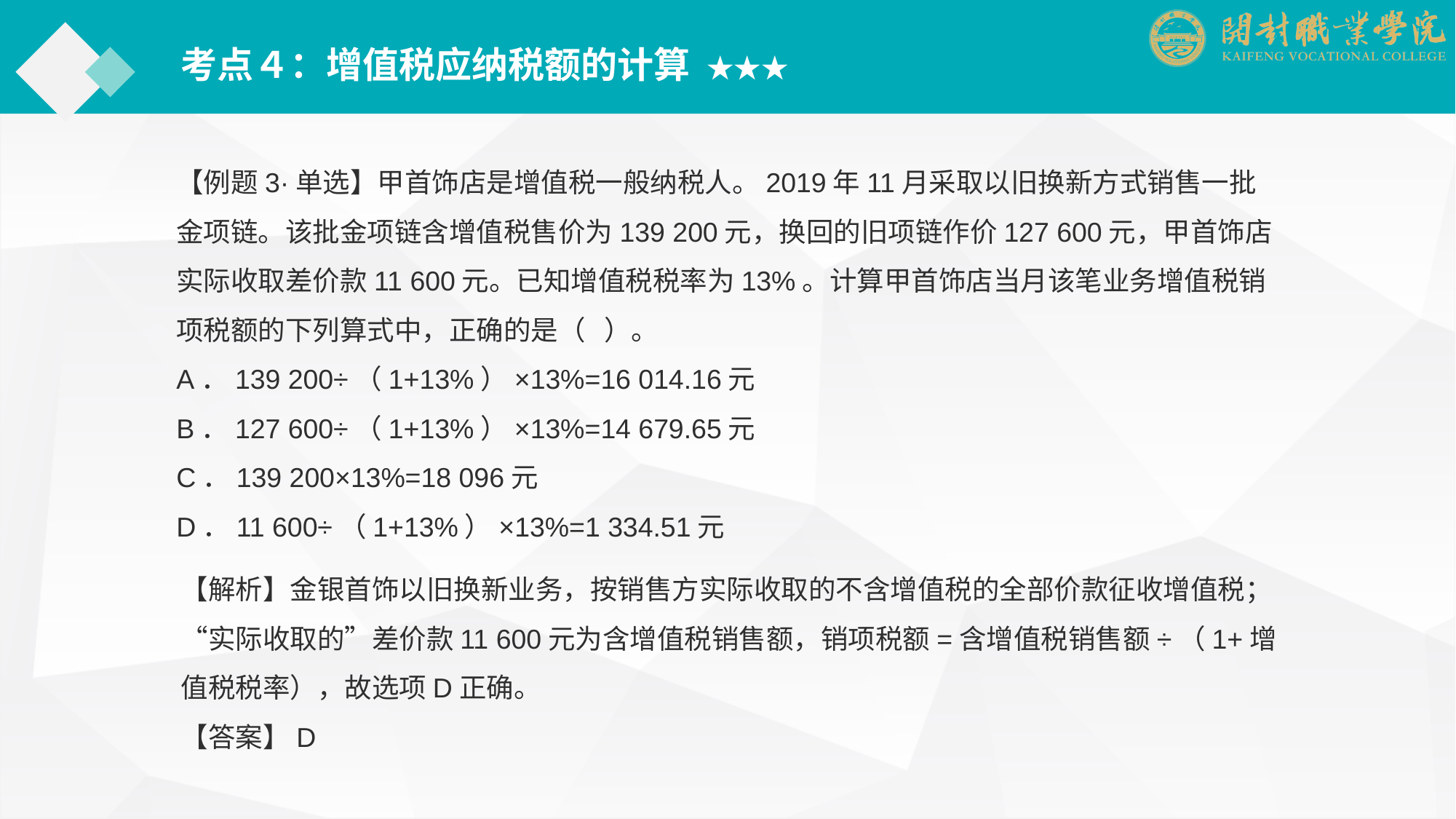

考点４：增值税应纳税额的计算  ★★★
【例题3·单选】甲首饰店是增值税一般纳税人。2019年11月采取以旧换新方式销售一批金项链。该批金项链含增值税售价为139 200元，换回的旧项链作价127 600元，甲首饰店实际收取差价款11 600元。已知增值税税率为13%。计算甲首饰店当月该笔业务增值税销项税额的下列算式中，正确的是（   ）。
A．139 200÷（1+13%）×13%=16 014.16元
B．127 600÷（1+13%）×13%=14 679.65元
C．139 200×13%=18 096元
D．11 600÷（1+13%）×13%=1 334.51元
【解析】金银首饰以旧换新业务，按销售方实际收取的不含增值税的全部价款征收增值税；“实际收取的”差价款11 600元为含增值税销售额，销项税额=含增值税销售额÷（1+增值税税率），故选项D正确。
【答案】D